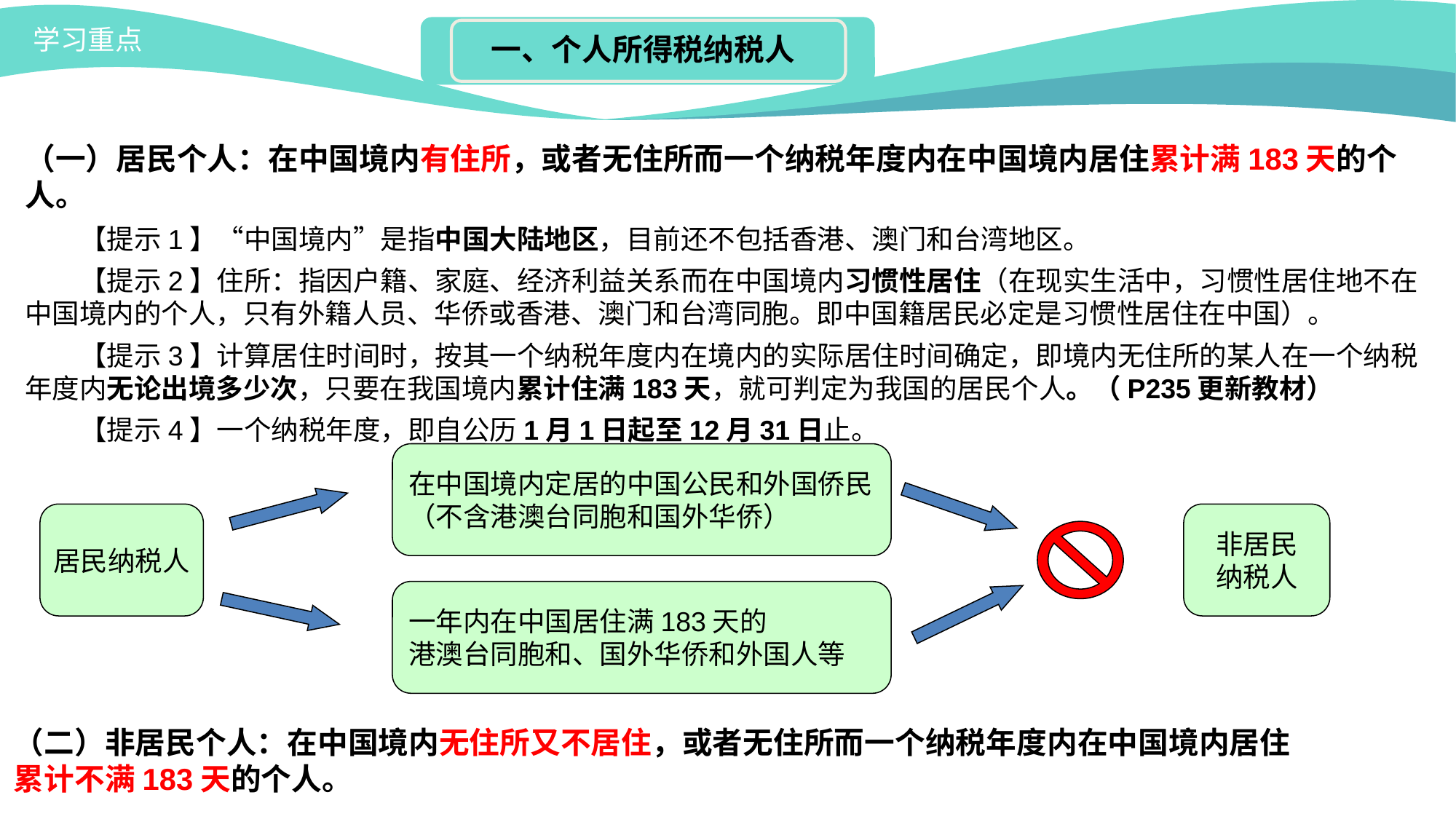

一、个人所得税纳税人
学习重点
（一）居民个人：在中国境内有住所，或者无住所而一个纳税年度内在中国境内居住累计满183天的个人。
　　【提示1】“中国境内”是指中国大陆地区，目前还不包括香港、澳门和台湾地区。
　　【提示2】住所：指因户籍、家庭、经济利益关系而在中国境内习惯性居住（在现实生活中，习惯性居住地不在中国境内的个人，只有外籍人员、华侨或香港、澳门和台湾同胞。即中国籍居民必定是习惯性居住在中国）。
　　【提示3】计算居住时间时，按其一个纳税年度内在境内的实际居住时间确定，即境内无住所的某人在一个纳税年度内无论出境多少次，只要在我国境内累计住满183天，就可判定为我国的居民个人。（P235更新教材）
　　【提示4】一个纳税年度，即自公历1月1日起至12月31日止。
在中国境内定居的中国公民和外国侨民
（不含港澳台同胞和国外华侨）

居民纳税人
非居民
纳税人

一年内在中国居住满183天的
港澳台同胞和、国外华侨和外国人等

（二）非居民个人：在中国境内无住所又不居住，或者无住所而一个纳税年度内在中国境内居住
累计不满183天的个人。